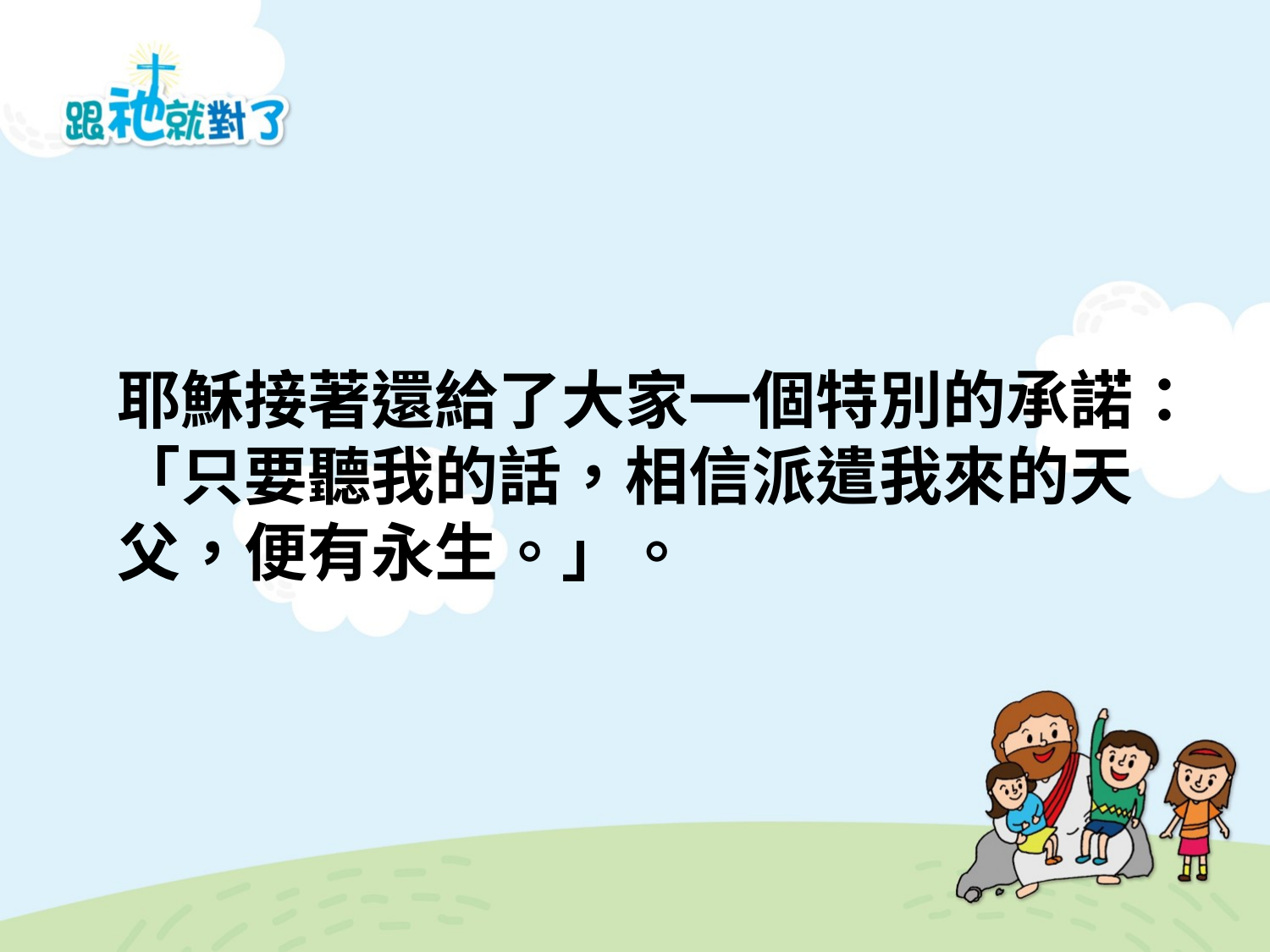

耶穌接著還給了大家一個特別的承諾：「只要聽我的話，相信派遣我來的天父，便有永生。」。